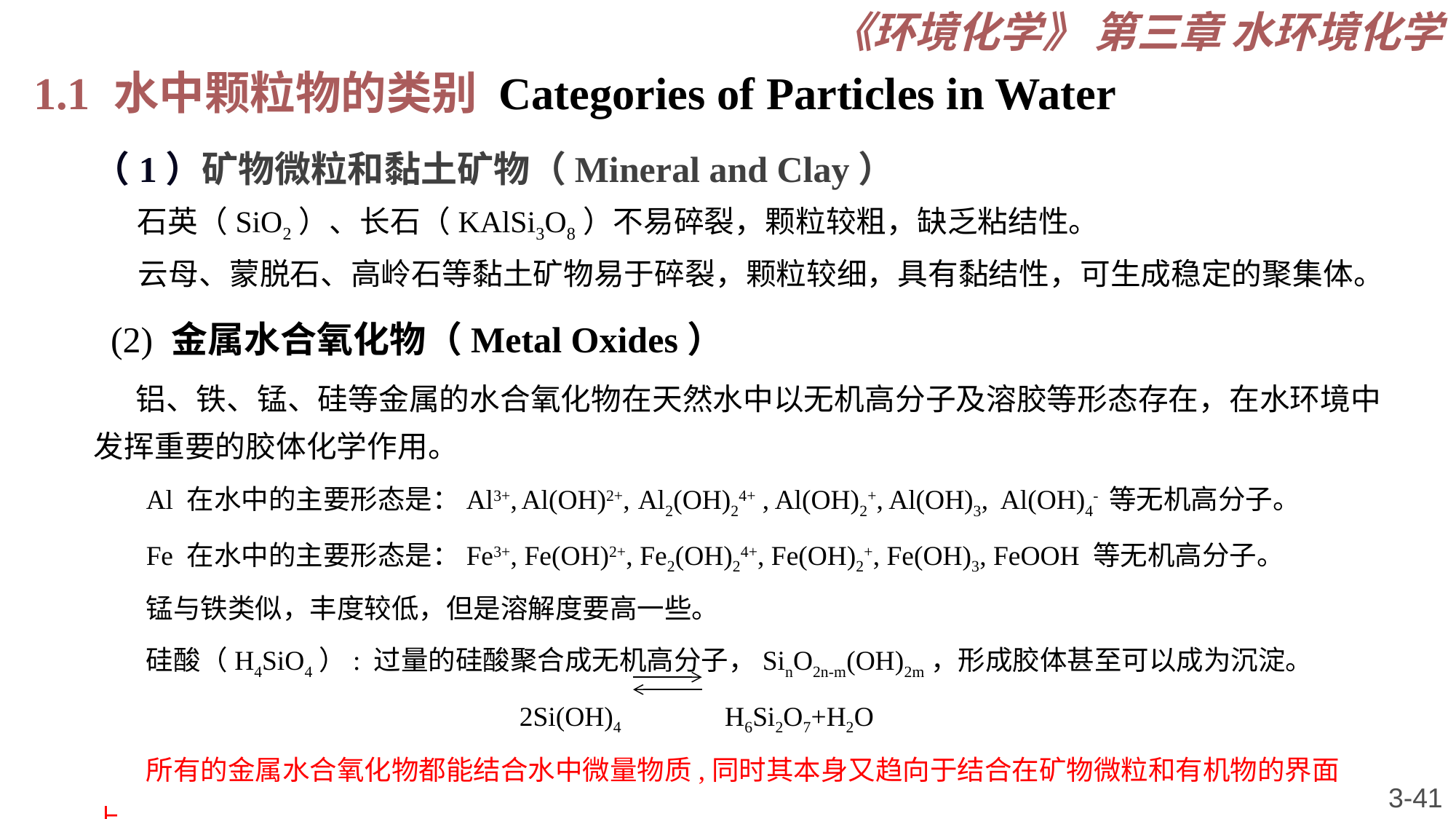

《环境化学》 第三章 水环境化学
1.1 水中颗粒物的类别 Categories of Particles in Water
（1）矿物微粒和黏土矿物（Mineral and Clay）
  石英（SiO2）、长石（KAlSi3O8）不易碎裂，颗粒较粗，缺乏粘结性。
   云母、蒙脱石、高岭石等黏土矿物易于碎裂，颗粒较细，具有黏结性，可生成稳定的聚集体。
(2) 金属水合氧化物（Metal Oxides）
铝、铁、锰、硅等金属的水合氧化物在天然水中以无机高分子及溶胶等形态存在，在水环境中发挥重要的胶体化学作用。
Al 在水中的主要形态是：Al3+, Al(OH)2+,  Al2(OH)24+ , Al(OH)2+, Al(OH)3,  Al(OH)4- 等无机高分子。
Fe 在水中的主要形态是：Fe3+, Fe(OH)2+, Fe2(OH)24+, Fe(OH)2+, Fe(OH)3, FeOOH 等无机高分子。
锰与铁类似，丰度较低，但是溶解度要高一些。
硅酸（H4SiO4）: 过量的硅酸聚合成无机高分子，SinO2n-m(OH)2m，形成胶体甚至可以成为沉淀。
                                                      2Si(OH)4               H6Si2O7+H2O
所有的金属水合氧化物都能结合水中微量物质,同时其本身又趋向于结合在矿物微粒和有机物的界面上。
3-41